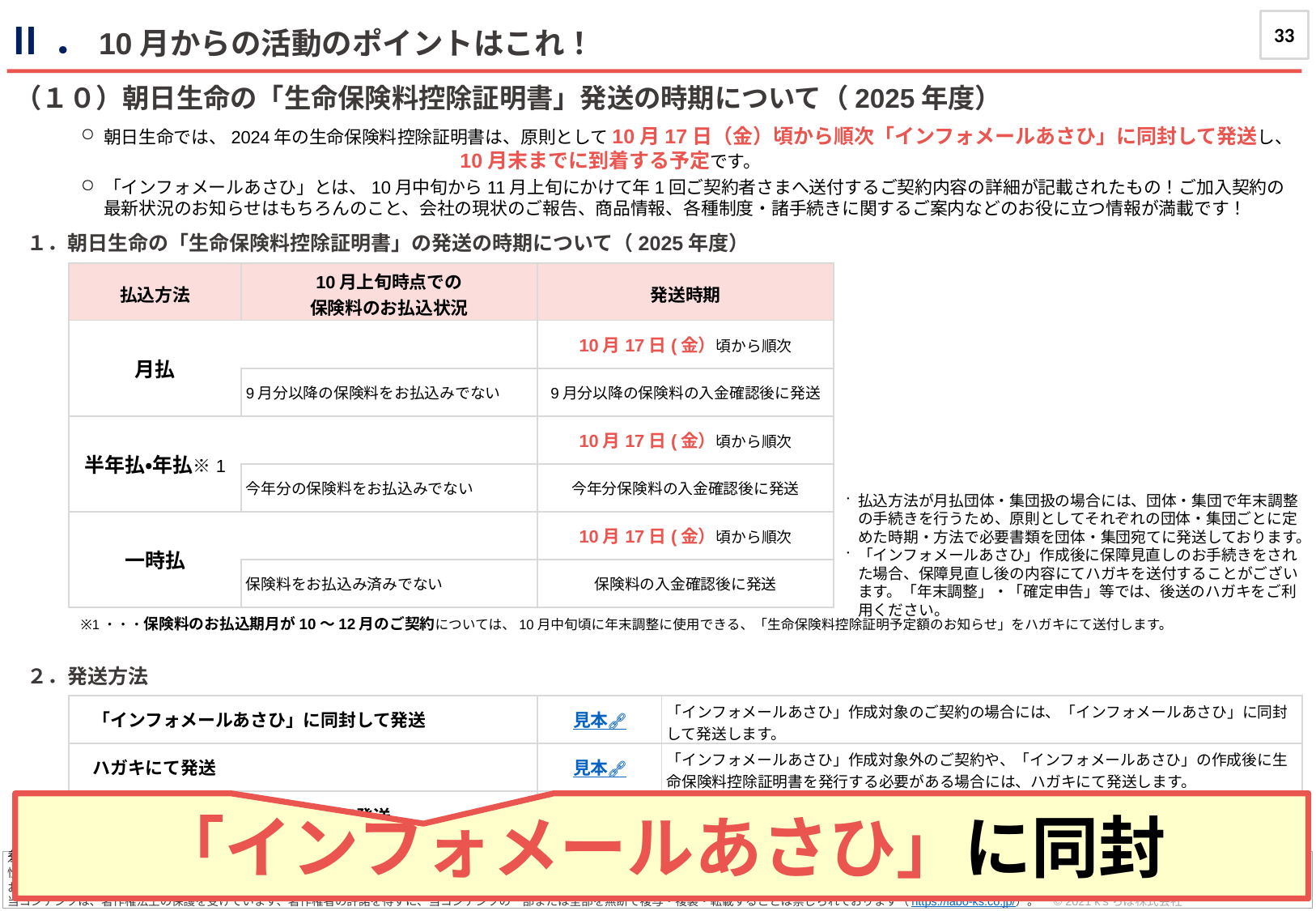

33
Ⅱ．10月からの活動のポイントはこれ！
journal
（１０）朝日生命の「生命保険料控除証明書」発送の時期について（2025年度）
朝日生命では、2024年の生命保険料控除証明書は、原則として10月17日（金）頃から順次「インフォメールあさひ」に同封して発送し、　　　　　　　　　　　　　　　　　　　　10月末までに到着する予定です。

「インフォメールあさひ」とは、10月中旬から11月上旬にかけて年1回ご契約者さまへ送付するご契約内容の詳細が記載されたもの！ご加入契約の最新状況のお知らせはもちろんのこと、会社の現状のご報告、商品情報、各種制度・諸手続きに関するご案内などのお役に立つ情報が満載です！
１．朝日生命の「生命保険料控除証明書」の発送の時期について（2025年度）
| 払込方法 | 10月上旬時点での 保険料のお払込状況 | 発送時期 |
| --- | --- | --- |
| 月払 |  | 10月17日(金）頃から順次 |
|  | 9月分以降の保険料をお払込みでない | 9月分以降の保険料の入金確認後に発送 |
| 半年払・年払※1 |  | 10月17日(金）頃から順次 |
|  | 今年分の保険料をお払込みでない | 今年分保険料の入金確認後に発送 |
| 一時払 |  | 10月17日(金）頃から順次 |
|  | 保険料をお払込み済みでない | 保険料の入金確認後に発送 |
払込方法が月払団体・集団扱の場合には、団体・集団で年末調整の手続きを行うため、原則としてそれぞれの団体・集団ごとに定めた時期・方法で必要書類を団体・集団宛てに発送しております。
「インフォメールあさひ」作成後に保障見直しのお手続きをされた場合、保障見直し後の内容にてハガキを送付することがございます。「年末調整」・「確定申告」等では、後送のハガキをご利用ください。
※1・・・保険料のお払込期月が10～12月のご契約については、10月中旬頃に年末調整に使用できる、「生命保険料控除証明予定額のお知らせ」をハガキにて送付します。
２．発送方法
| 「インフォメールあさひ」に同封して発送 | 見本🔗 | 「インフォメールあさひ」作成対象のご契約の場合には、「インフォメールあさひ」に同封して発送します。 |
| --- | --- | --- |
| ハガキにて発送 | 見本🔗 | 「インフォメールあさひ」作成対象外のご契約や、「インフォメールあさひ」の作成後に生命保険料控除証明書を発行する必要がある場合には、ハガキにて発送します。 |
| ご契約内容変更通知書に同封して発送 |  | 「インフォメールあさひ」作成後に保険金増額・特約付加（変更）のお手続きをされた場合、ご契約内容変更通知書に同封して発送することがございます。 |
「インフォメールあさひ」に同封
参照：朝日生命HP「生命保険料控除証明書の発送について」：https://www.asahi-life.co.jp/service/tax/index.html